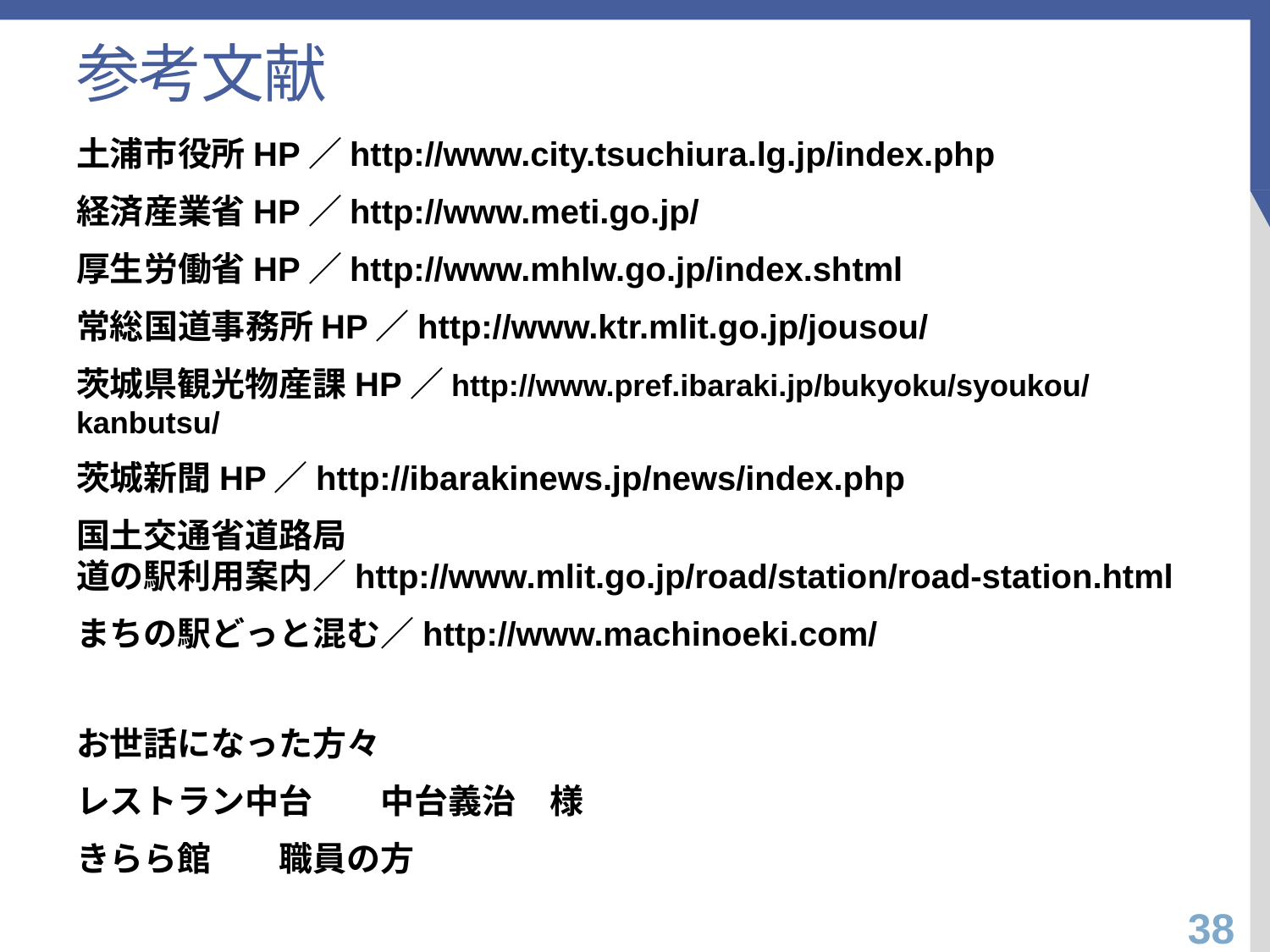

# 参考文献
土浦市役所HP／http://www.city.tsuchiura.lg.jp/index.php
経済産業省HP／http://www.meti.go.jp/
厚生労働省HP／http://www.mhlw.go.jp/index.shtml
常総国道事務所HP／http://www.ktr.mlit.go.jp/jousou/
茨城県観光物産課HP／http://www.pref.ibaraki.jp/bukyoku/syoukou/kanbutsu/
茨城新聞HP／http://ibarakinews.jp/news/index.php
国土交通省道路局  道の駅利用案内／http://www.mlit.go.jp/road/station/road-station.html
まちの駅どっと混む／http://www.machinoeki.com/

お世話になった方々
レストラン中台　　中台義治　様
きらら館　　職員の方

38